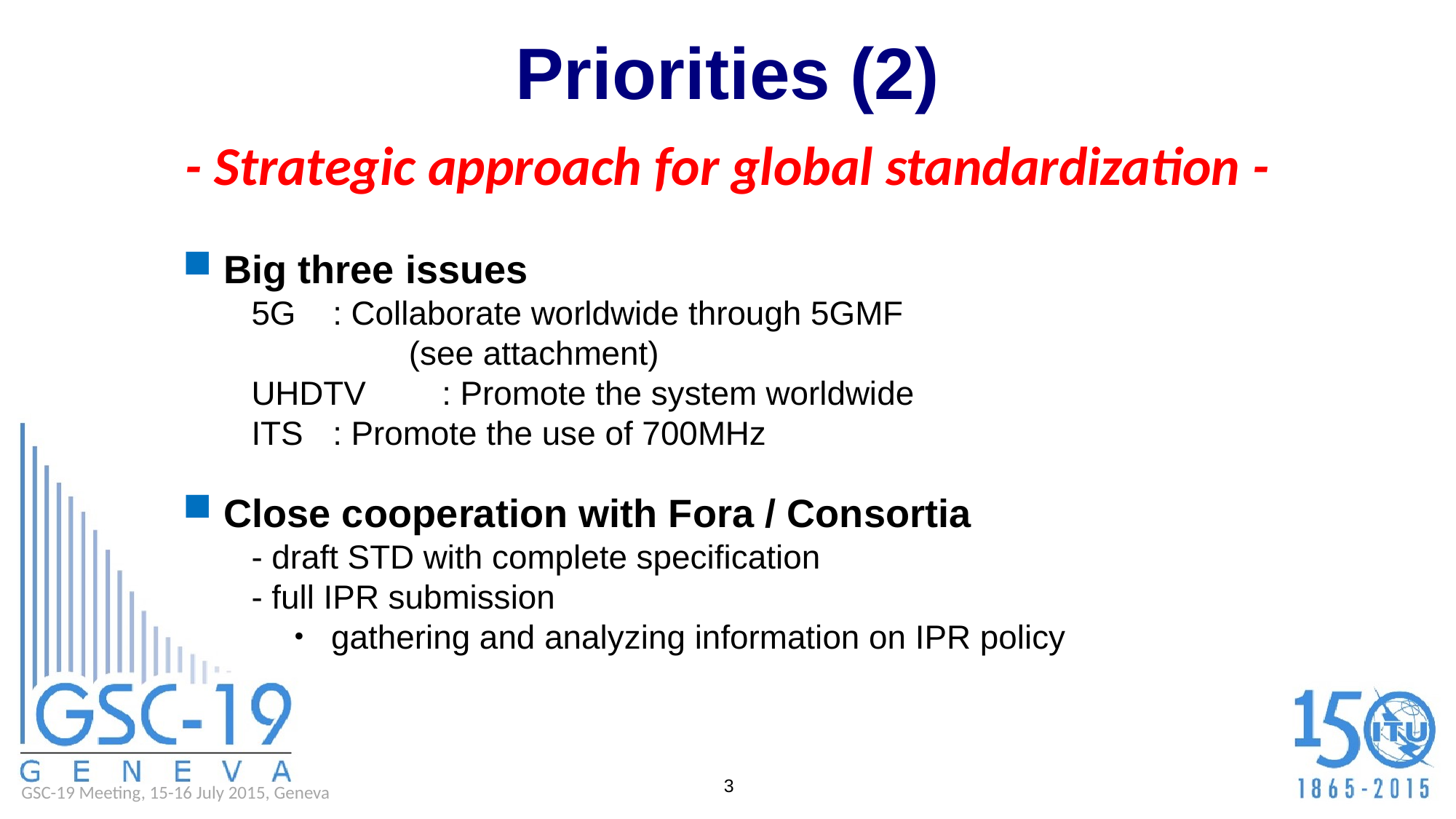

Priorities (2)
- Strategic approach for global standardization -
Big three issues
   5G	: Collaborate worldwide through 5GMF
                    (see attachment)
   UHDTV	: Promote the system worldwide
   ITS	: Promote the use of 700MHz

Close cooperation with Fora / Consortia
   - draft STD with complete specification
   - full IPR submission
　　　・ gathering and analyzing information on IPR policy
3